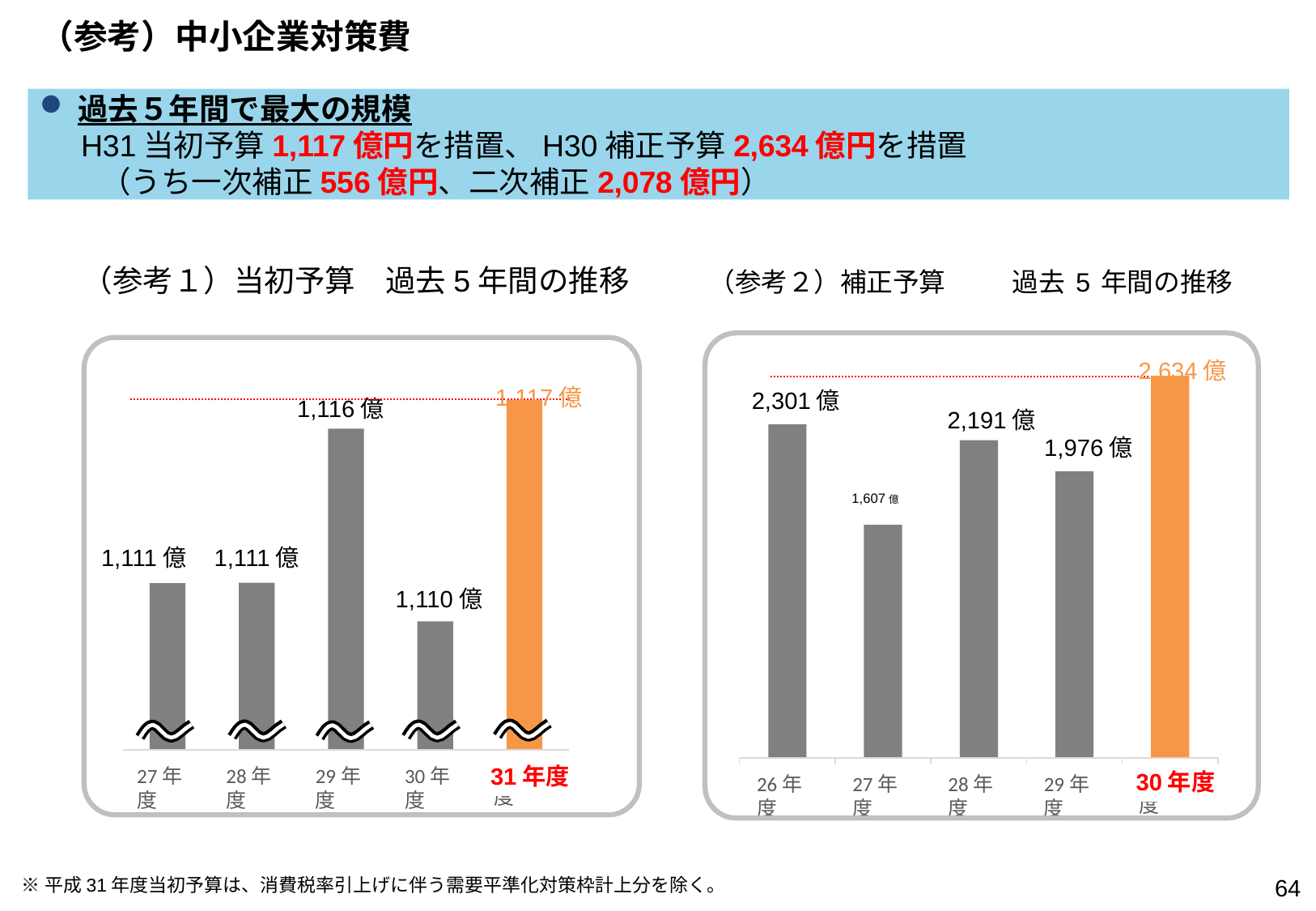

# （参考）中小企業対策費
過去５年間で最大の規模
H31当初予算1,117億円を措置、H30補正予算2,634億円を措置
（うち一次補正556億円、二次補正2,078億円）
（参考１）当初予算	過去5年間の推移	（参考２）補正予算	過去5年間の推移

2,634億
1,117億

2,301億
1,116億

2,191億

1,976億

1,607億

1,111億	1,111億
1,110億

31年度
27年度
28年度
29年度
30年度

30年度
31年度

26年度
27年度
28年度
29年度
30年度
64
※平成31年度当初予算は、消費税率引上げに伴う需要平準化対策枠計上分を除く。